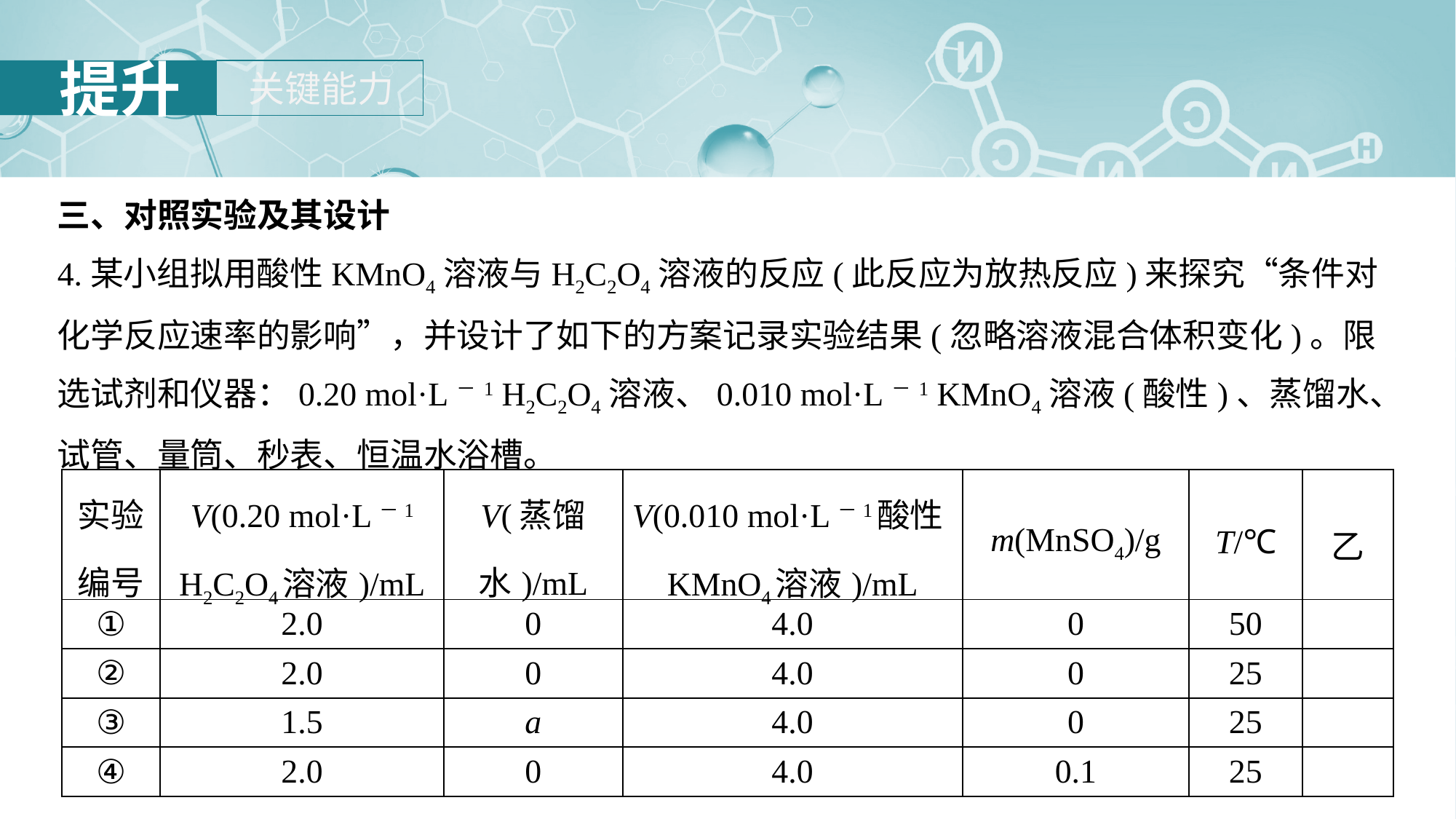

三、对照实验及其设计
4.某小组拟用酸性KMnO4溶液与H2C2O4溶液的反应(此反应为放热反应)来探究“条件对化学反应速率的影响”，并设计了如下的方案记录实验结果(忽略溶液混合体积变化)。限选试剂和仪器：0.20 mol·L－1 H2C2O4溶液、0.010 mol·L－1 KMnO4溶液(酸性)、蒸馏水、试管、量筒、秒表、恒温水浴槽。
| 实验 编号 | V(0.20 mol·L－1 H2C2O4溶液)/mL | V(蒸馏 水)/mL | V(0.010 mol·L－1酸性KMnO4溶液)/mL | m(MnSO4)/g | T/℃ | 乙 |
| --- | --- | --- | --- | --- | --- | --- |
| ① | 2.0 | 0 | 4.0 | 0 | 50 |  |
| ② | 2.0 | 0 | 4.0 | 0 | 25 |  |
| ③ | 1.5 | a | 4.0 | 0 | 25 |  |
| ④ | 2.0 | 0 | 4.0 | 0.1 | 25 |  |